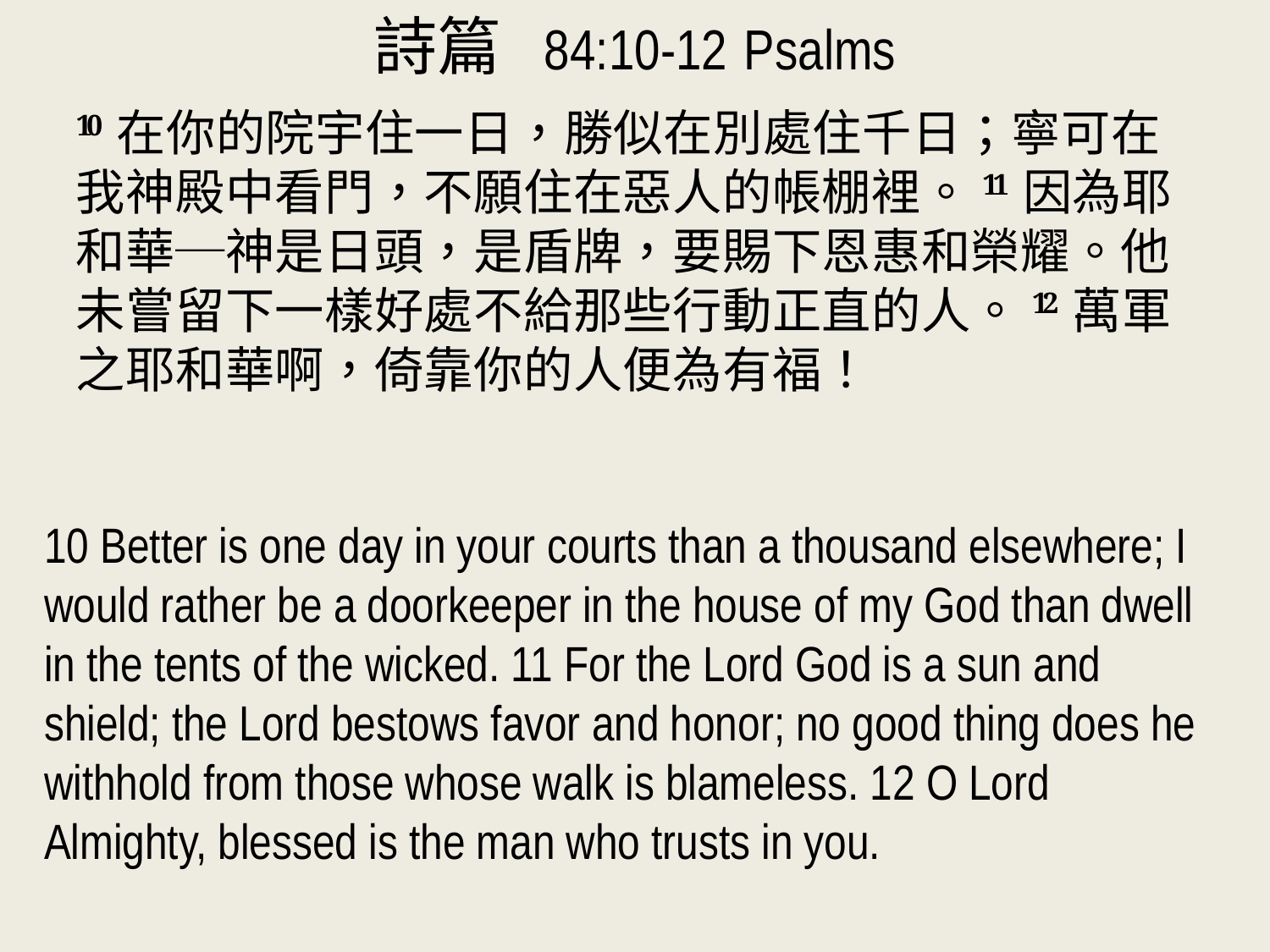

詩篇  84:10-12 Psalms
10 在 你 的 院 宇 住 一 日 ， 勝 似 在 別 處 住 千 日 ； 寧 可 在 我 神 殿 中 看 門 ， 不 願 住 在 惡 人 的 帳 棚 裡 。11 因 為 耶 和 華 ─ 神 是 日 頭 ， 是 盾 牌 ， 要 賜 下 恩 惠 和 榮 耀 。 他 未 嘗 留 下 一 樣 好 處 不 給 那 些 行 動 正 直 的 人 。12 萬 軍 之 耶 和 華 啊 ， 倚 靠 你 的 人 便 為 有 福 ！
10 Better is one day in your courts than a thousand elsewhere; I would rather be a doorkeeper in the house of my God than dwell in the tents of the wicked. 11 For the Lord God is a sun and shield; the Lord bestows favor and honor; no good thing does he withhold from those whose walk is blameless. 12 O Lord Almighty, blessed is the man who trusts in you.